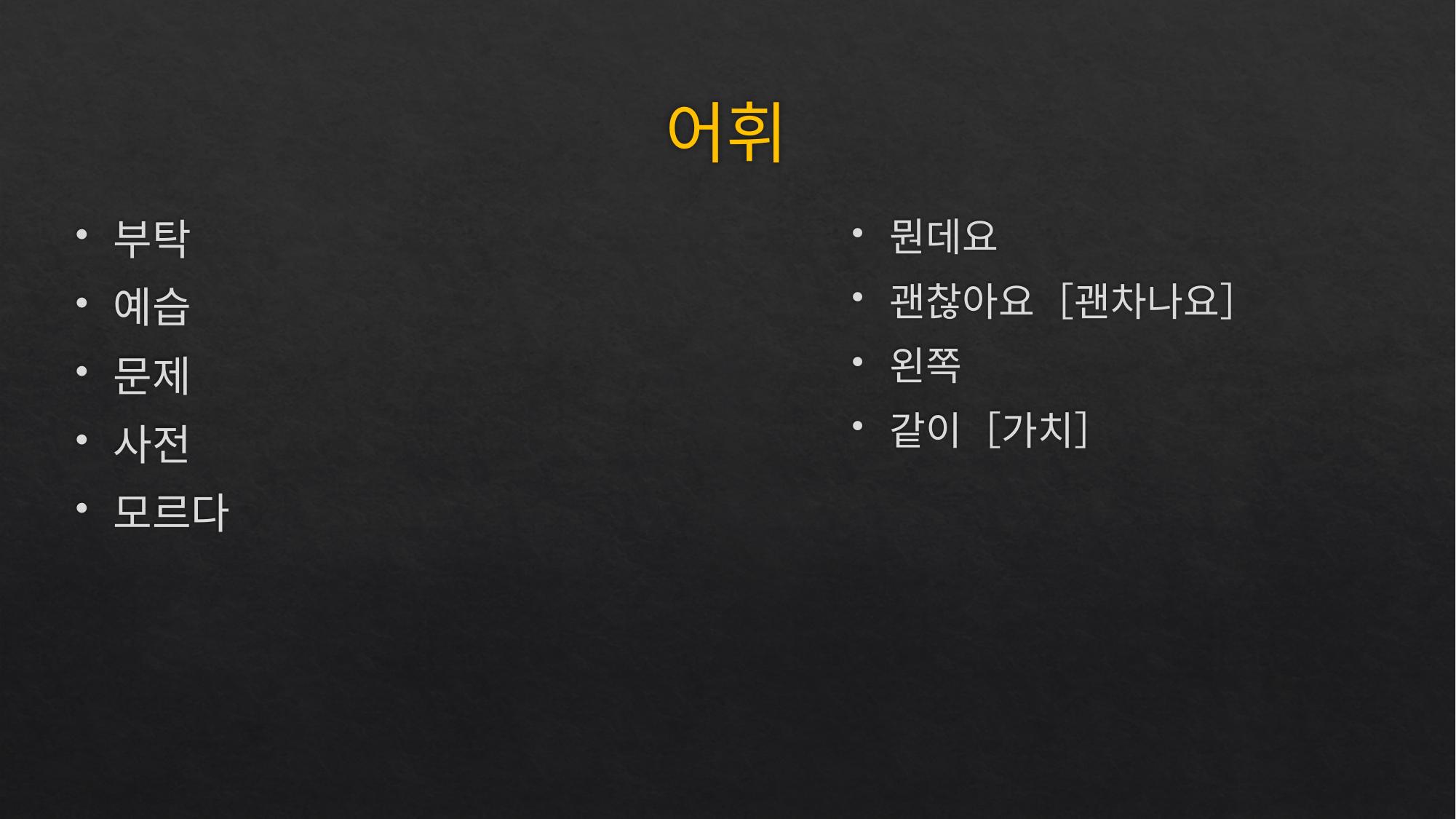

# 어휘
뭔데요
괜찮아요［괜차나요］
왼쪽
같이［가치］

부탁
예습
문제
사전
모르다